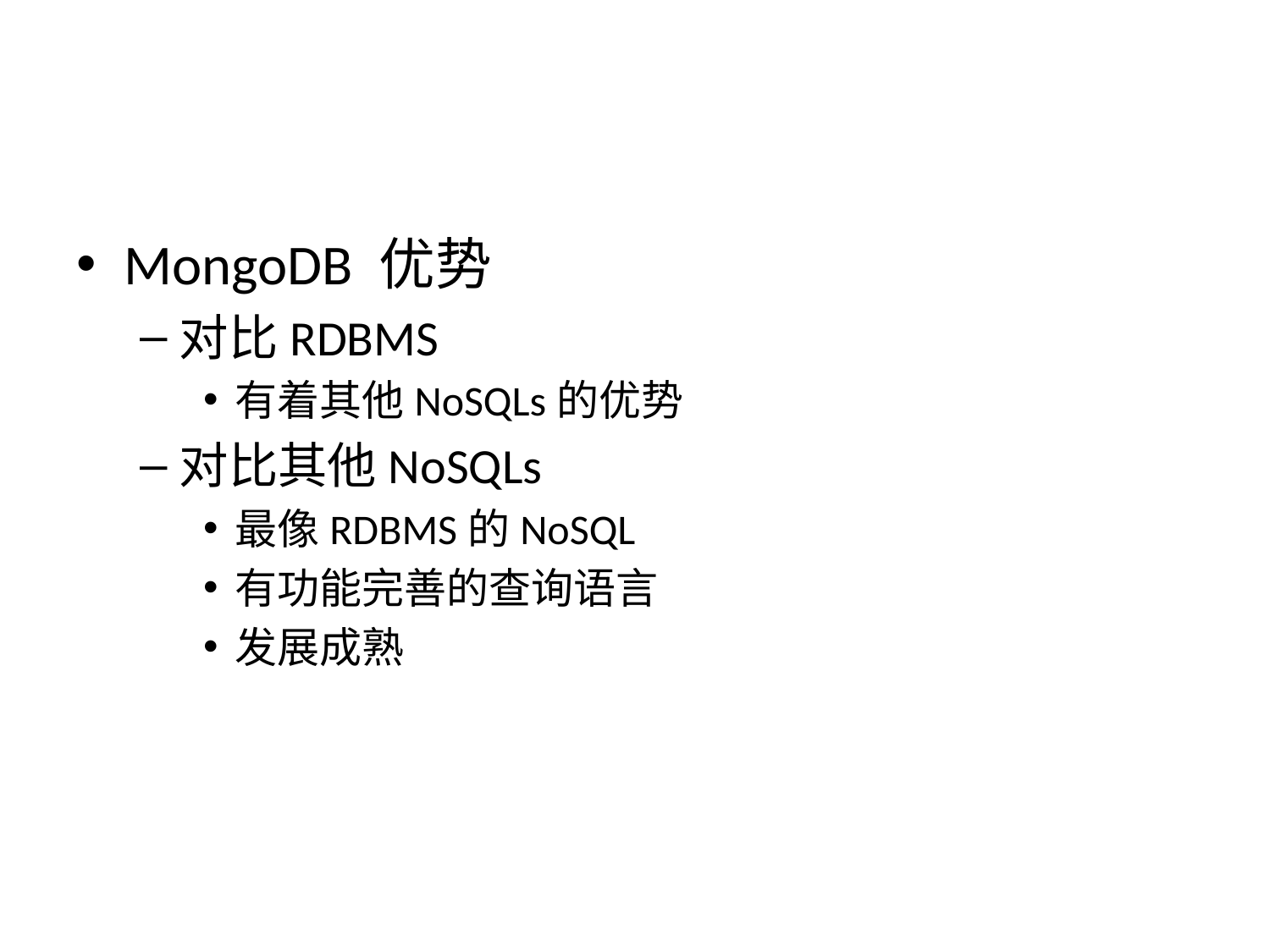

#
MongoDB 优势
对比RDBMS
有着其他NoSQLs的优势
对比其他NoSQLs
最像RDBMS的NoSQL
有功能完善的查询语言
发展成熟